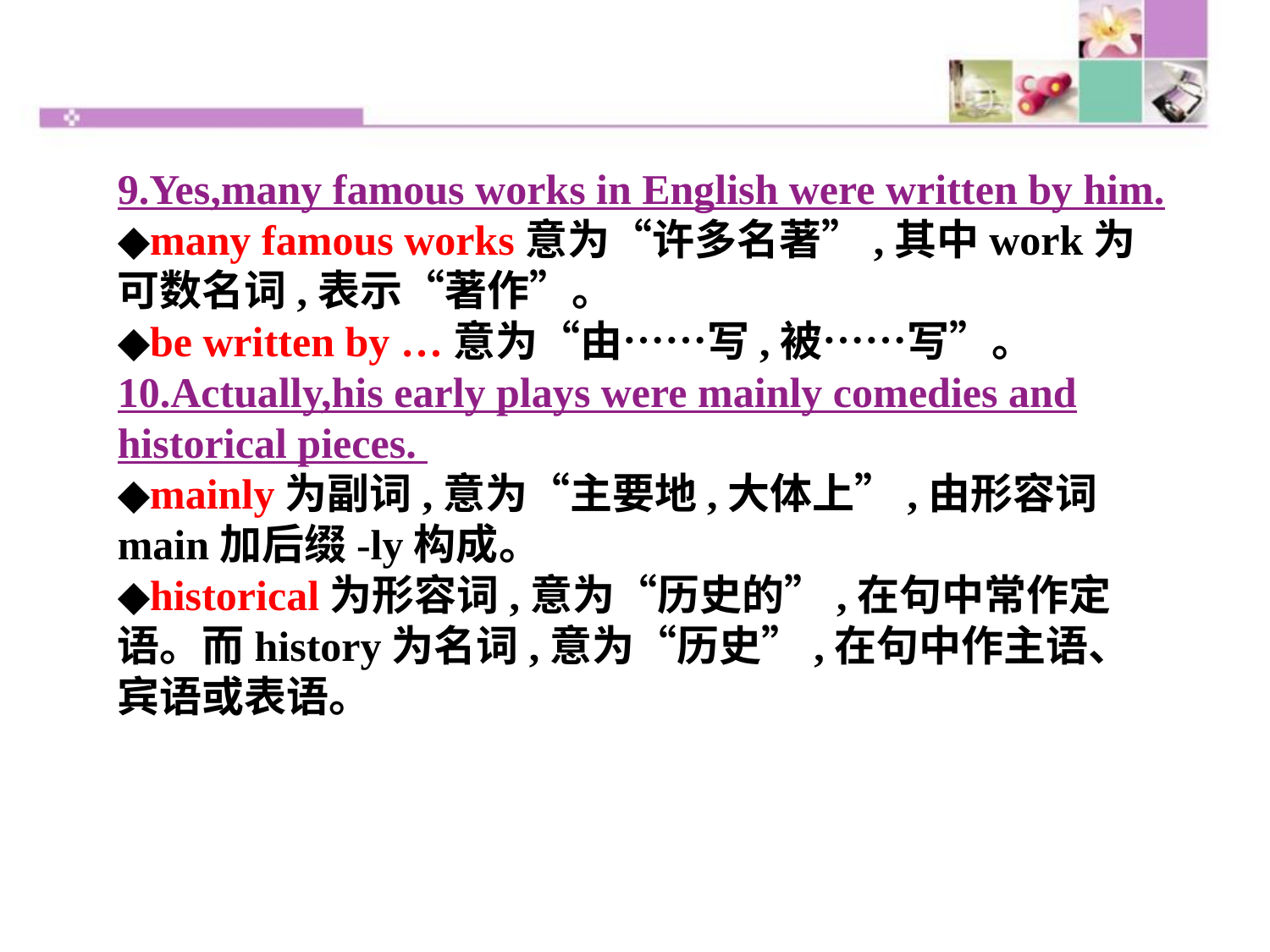

9.Yes,many famous works in English were written by him.
◆many famous works意为“许多名著”,其中work为可数名词,表示“著作”。
◆be written by …意为“由……写,被……写”。
10.Actually,his early plays were mainly comedies and historical pieces.
◆mainly为副词,意为“主要地,大体上”,由形容词main加后缀-ly构成。
◆historical为形容词,意为“历史的”,在句中常作定语。而history为名词,意为“历史”,在句中作主语、宾语或表语。